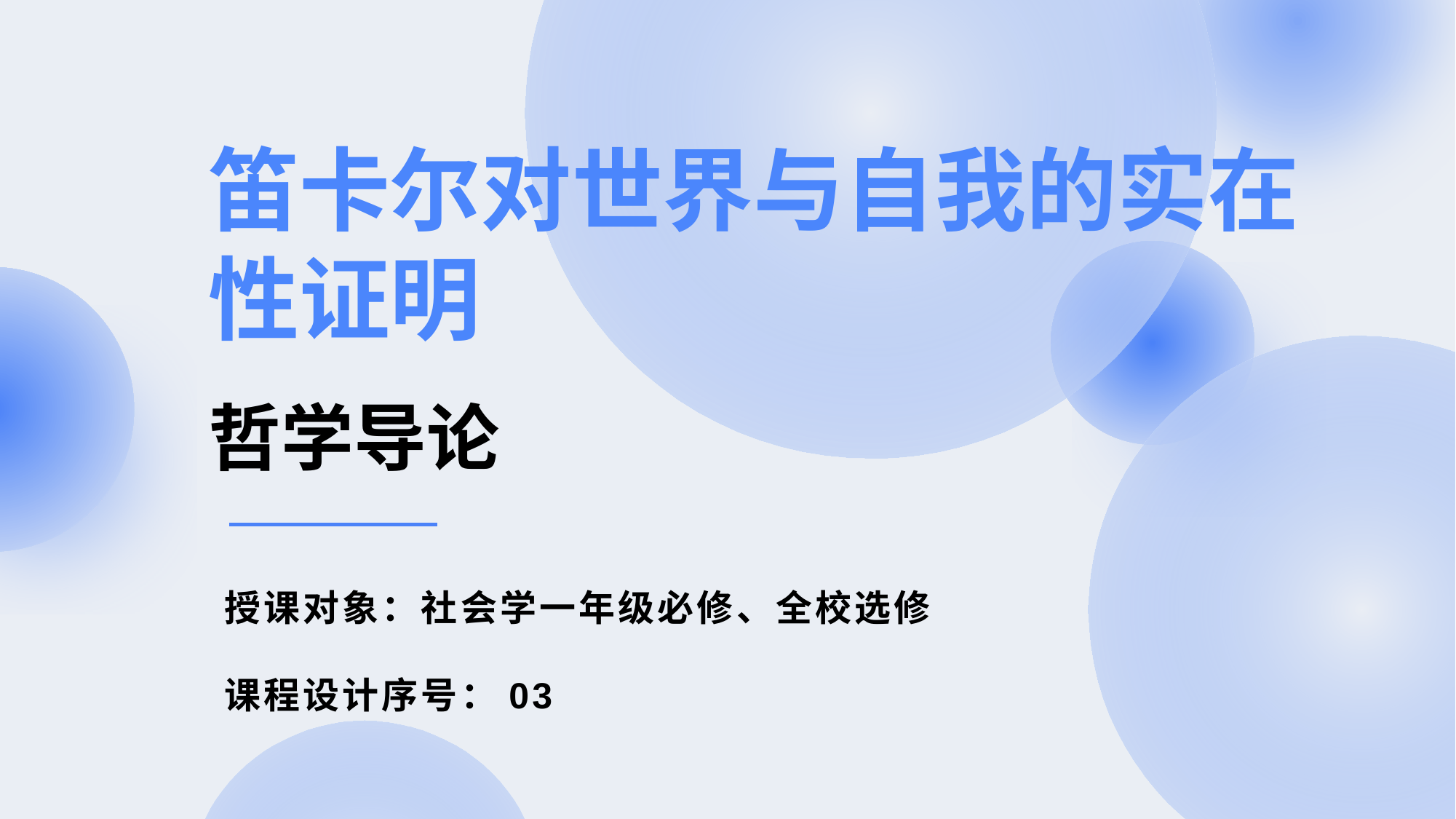

笛卡尔对世界与自我的实在性证明

哲学导论
授课对象：社会学一年级必修、全校选修

课程设计序号：03